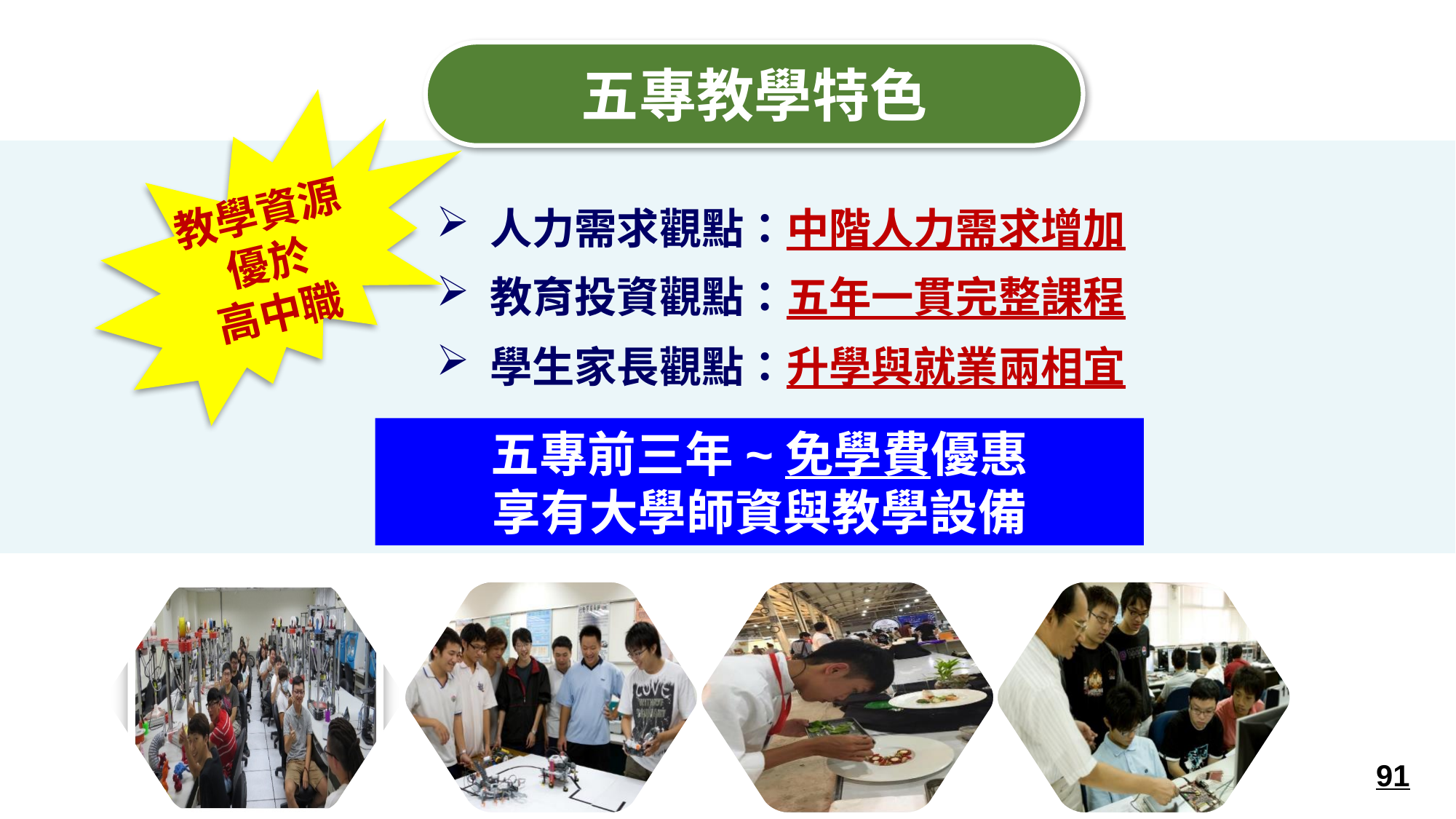

五專教學特色
教學資源
優於
高中職

 人力需求觀點：中階人力需求增加
 教育投資觀點：五年一貫完整課程
 學生家長觀點：升學與就業兩相宜
五專前三年~免學費優惠
享有大學師資與教學設備

91